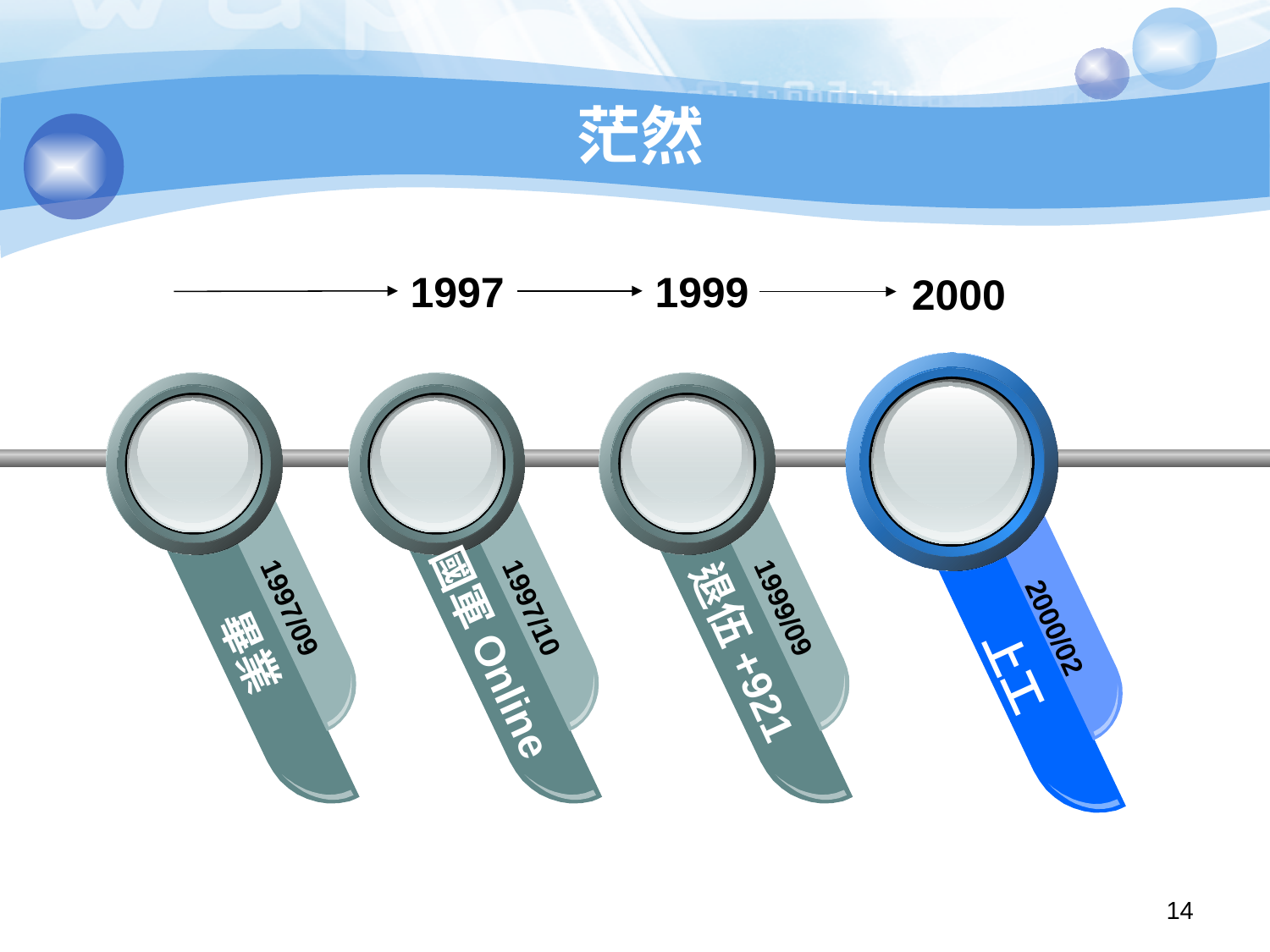

# 茫然

1997
1999
2000

1997/09
1997/10
1999/09

2000/02

畢業
國軍Online
退伍+921
上工
14